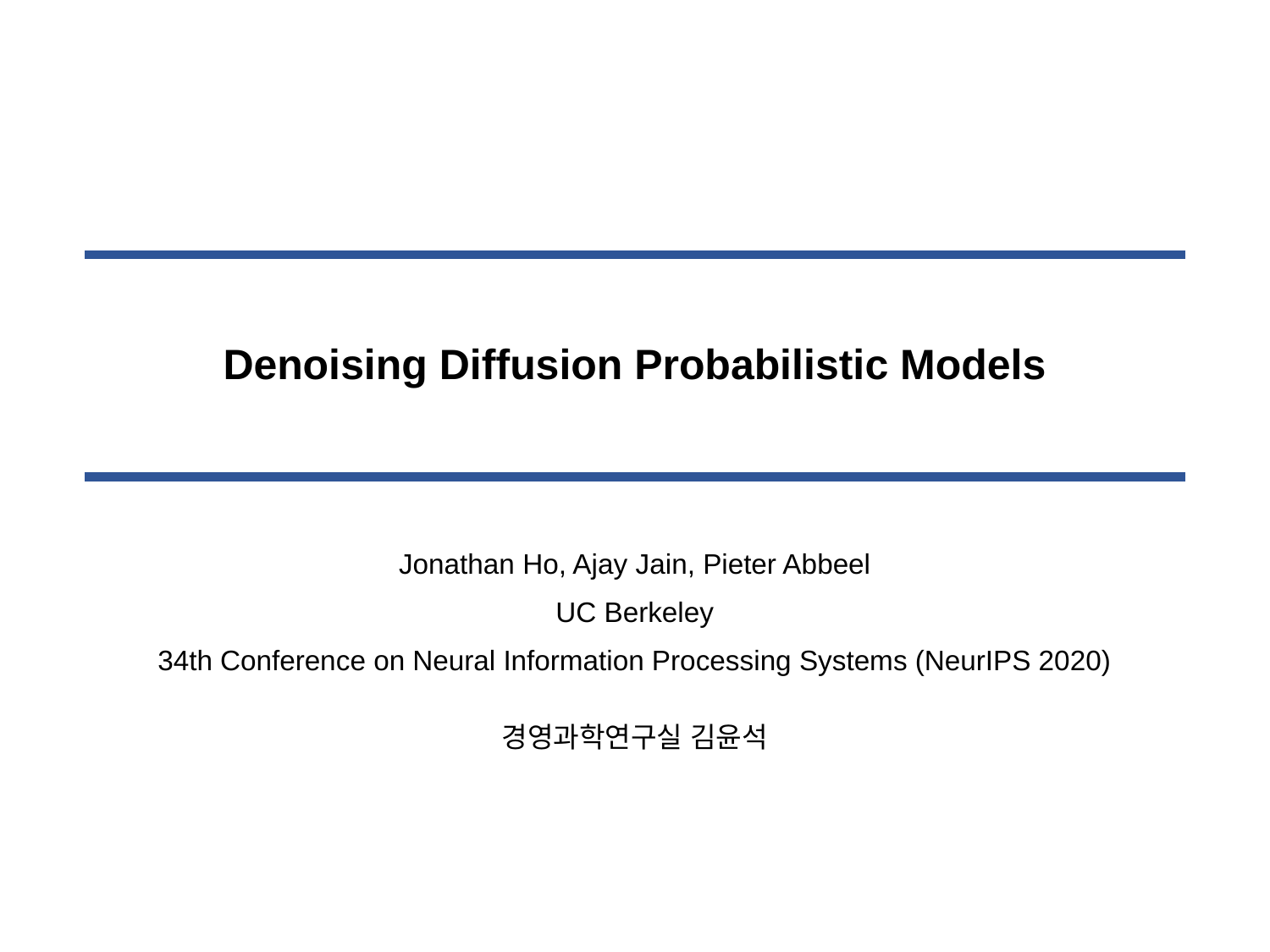

# Denoising Diffusion Probabilistic Models
Jonathan Ho, Ajay Jain, Pieter Abbeel
UC Berkeley
34th Conference on Neural Information Processing Systems (NeurIPS 2020)
경영과학연구실 김윤석